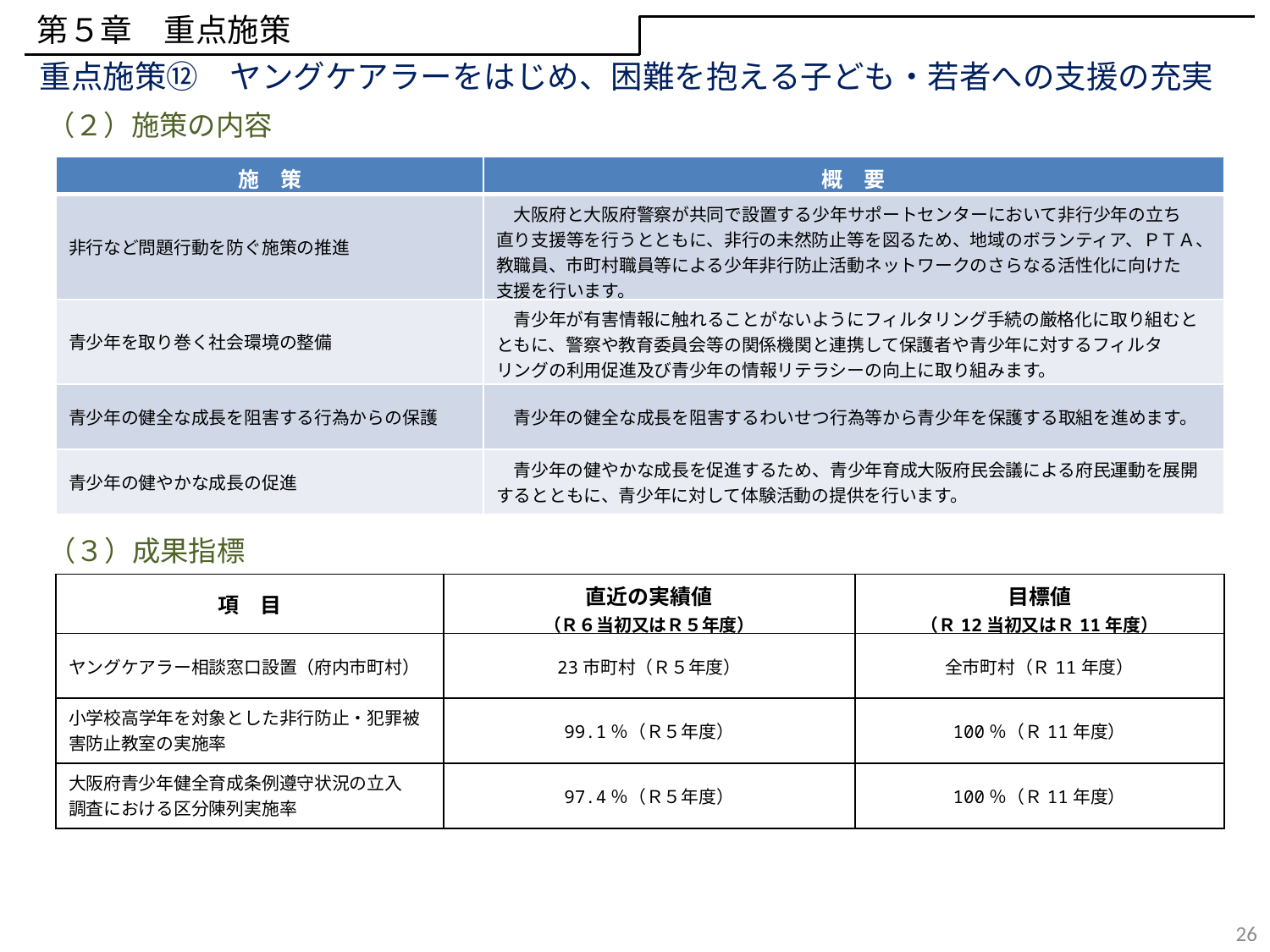

第５章　重点施策

重点施策⑫　ヤングケアラーをはじめ、困難を抱える子ども・若者への支援の充実
（２）施策の内容
| 施　策 | 概　要 |
| --- | --- |
| 非行など問題行動を防ぐ施策の推進 | 大阪府と大阪府警察が共同で設置する少年サポートセンターにおいて非行少年の立ち 直り支援等を行うとともに、非行の未然防止等を図るため、地域のボランティア、ＰＴＡ、教職員、市町村職員等による少年非行防止活動ネットワークのさらなる活性化に向けた 支援を行います。 |
| 青少年を取り巻く社会環境の整備 | 青少年が有害情報に触れることがないようにフィルタリング手続の厳格化に取り組むとともに、警察や教育委員会等の関係機関と連携して保護者や青少年に対するフィルタ リングの利用促進及び青少年の情報リテラシーの向上に取り組みます。 |
| 青少年の健全な成長を阻害する行為からの保護 | 青少年の健全な成長を阻害するわいせつ行為等から青少年を保護する取組を進めます。 |
| 青少年の健やかな成長の促進 | 青少年の健やかな成長を促進するため、青少年育成大阪府民会議による府民運動を展開するとともに、青少年に対して体験活動の提供を行います。 |
（３）成果指標
| 項　目 | 直近の実績値 （Ｒ６当初又はＲ５年度） | 目標値 （Ｒ12当初又はＲ11年度） |
| --- | --- | --- |
| ヤングケアラー相談窓口設置（府内市町村） | 23市町村（Ｒ５年度） | 全市町村（Ｒ11年度） |
| 小学校高学年を対象とした非行防止・犯罪被害防止教室の実施率 | 99.1％（Ｒ５年度） | 100％（Ｒ11年度） |
| 大阪府青少年健全育成条例遵守状況の立入 調査における区分陳列実施率 | 97.4％（Ｒ５年度） | 100％（Ｒ11年度） |
26